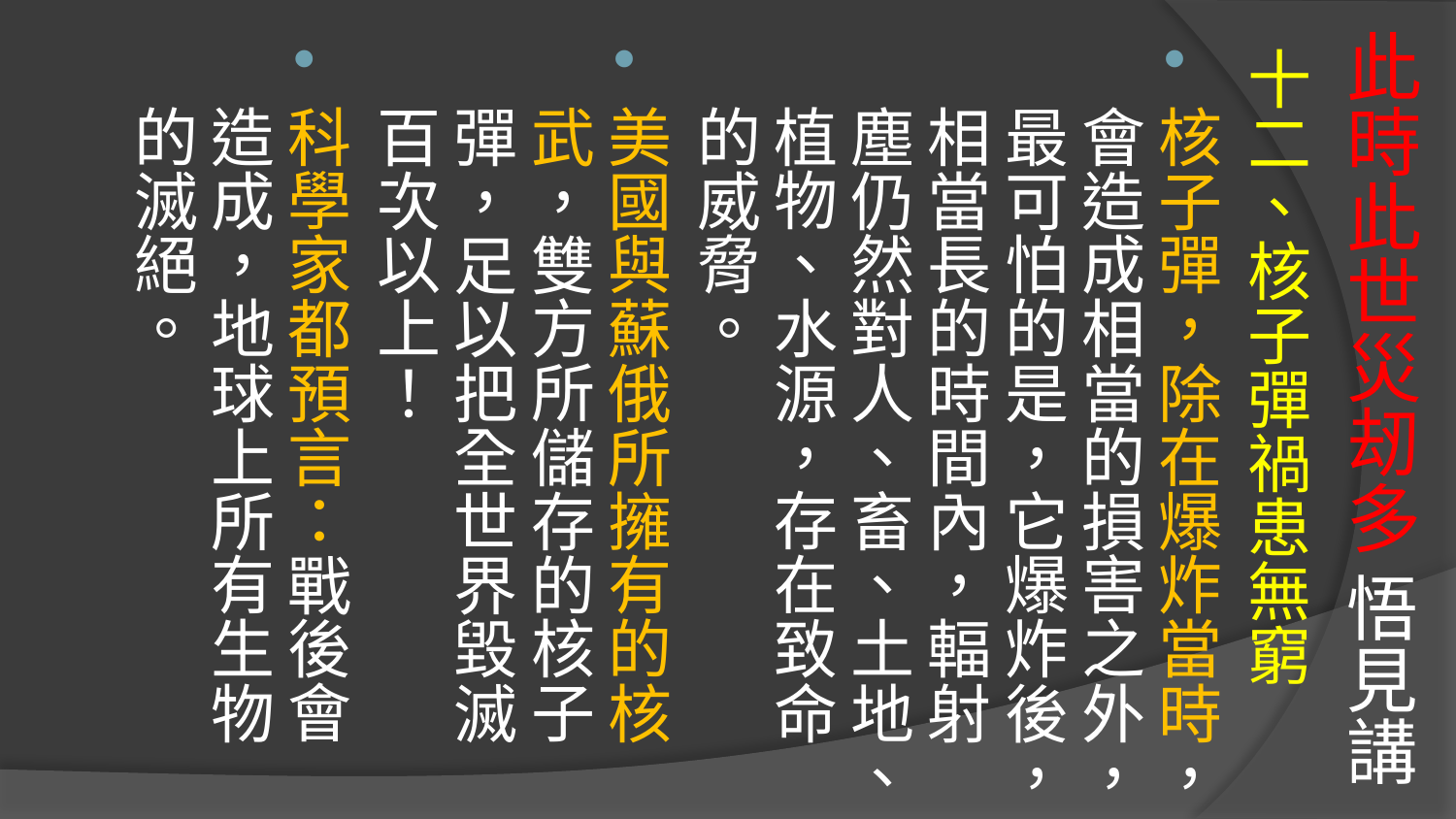

# 此時此世災刼多 悟見講
十二、核子彈禍患無窮
核子彈，除在爆炸當時，會造成相當的損害之外，最可怕的是，它爆炸後，相當長的時間內，輻射塵仍然對人、畜、土地、植物、水源，存在致命的威脅。
美國與蘇俄所擁有的核武，雙方所儲存的核子彈，足以把全世界毀滅百次以上！
科學家都預言：戰後會造成，地球上所有生物的滅絕。